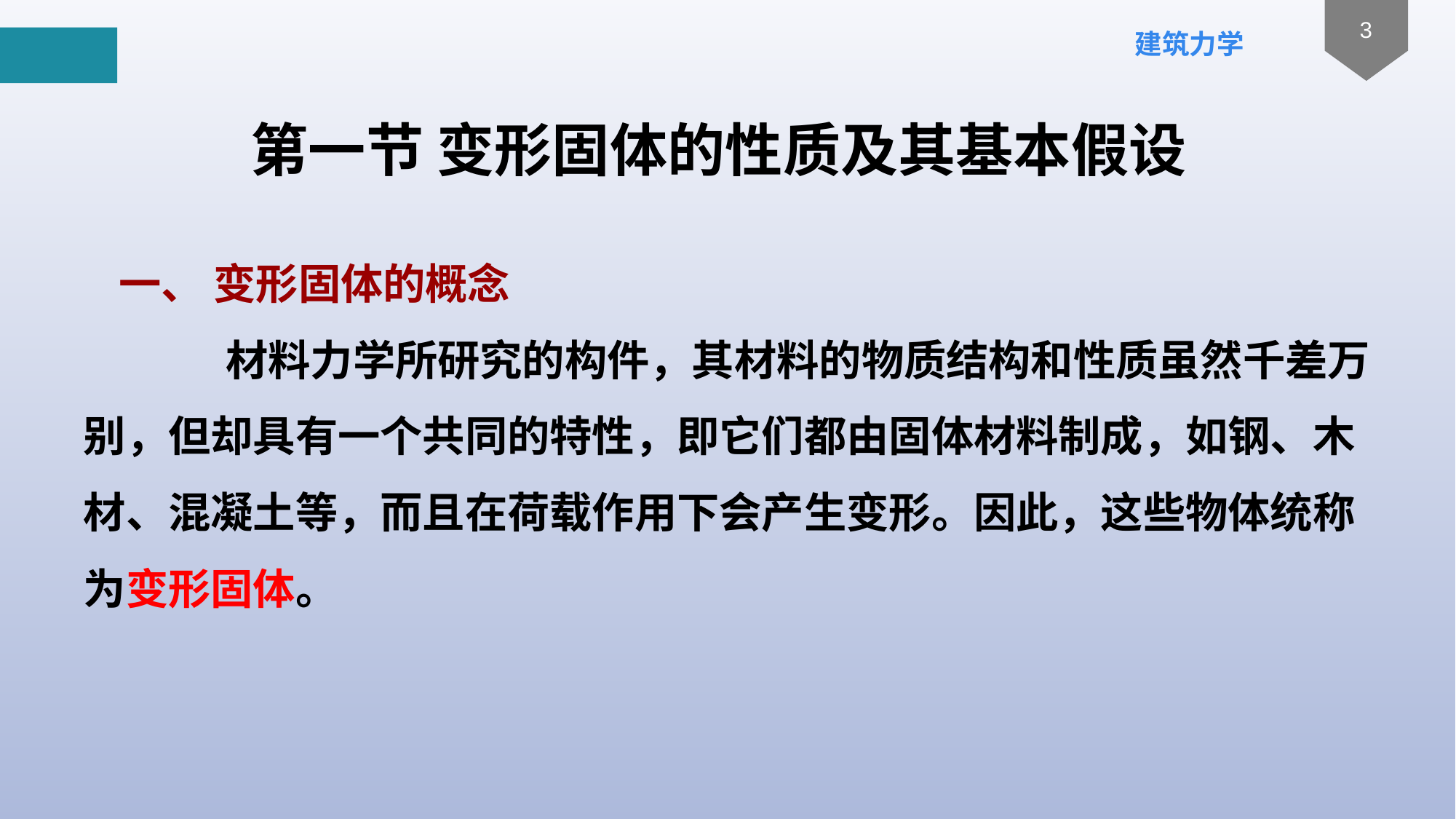

# 第一节 变形固体的性质及其基本假设
一、 变形固体的概念
          材料力学所研究的构件，其材料的物质结构和性质虽然千差万别，但却具有一个共同的特性，即它们都由固体材料制成，如钢、木材、混凝土等，而且在荷载作用下会产生变形。因此，这些物体统称为变形固体。